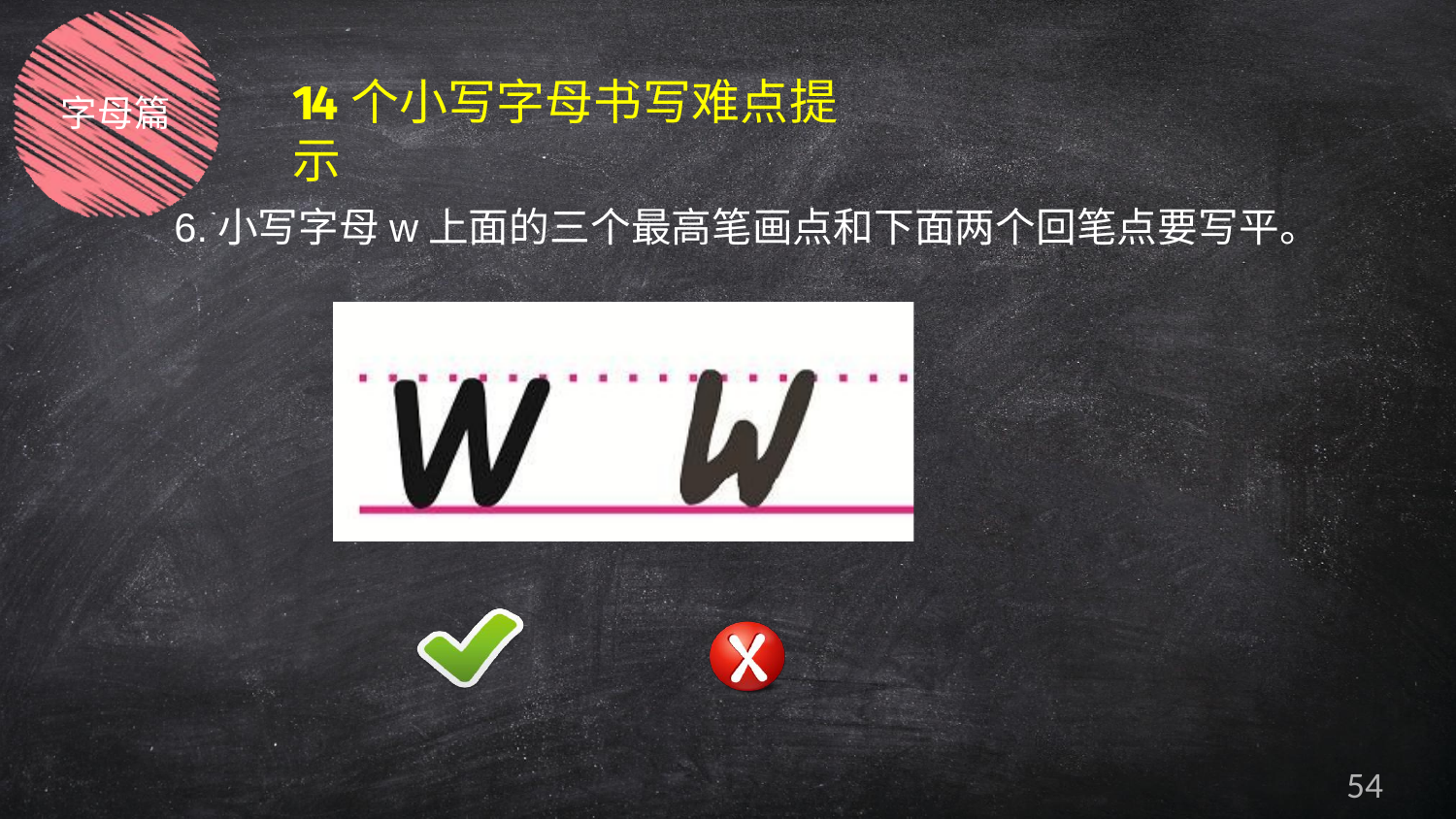

14个小写字母书写难点提示
字母篇
6.小写字母w上面的三个最高笔画点和下面两个回笔点要写平。

54